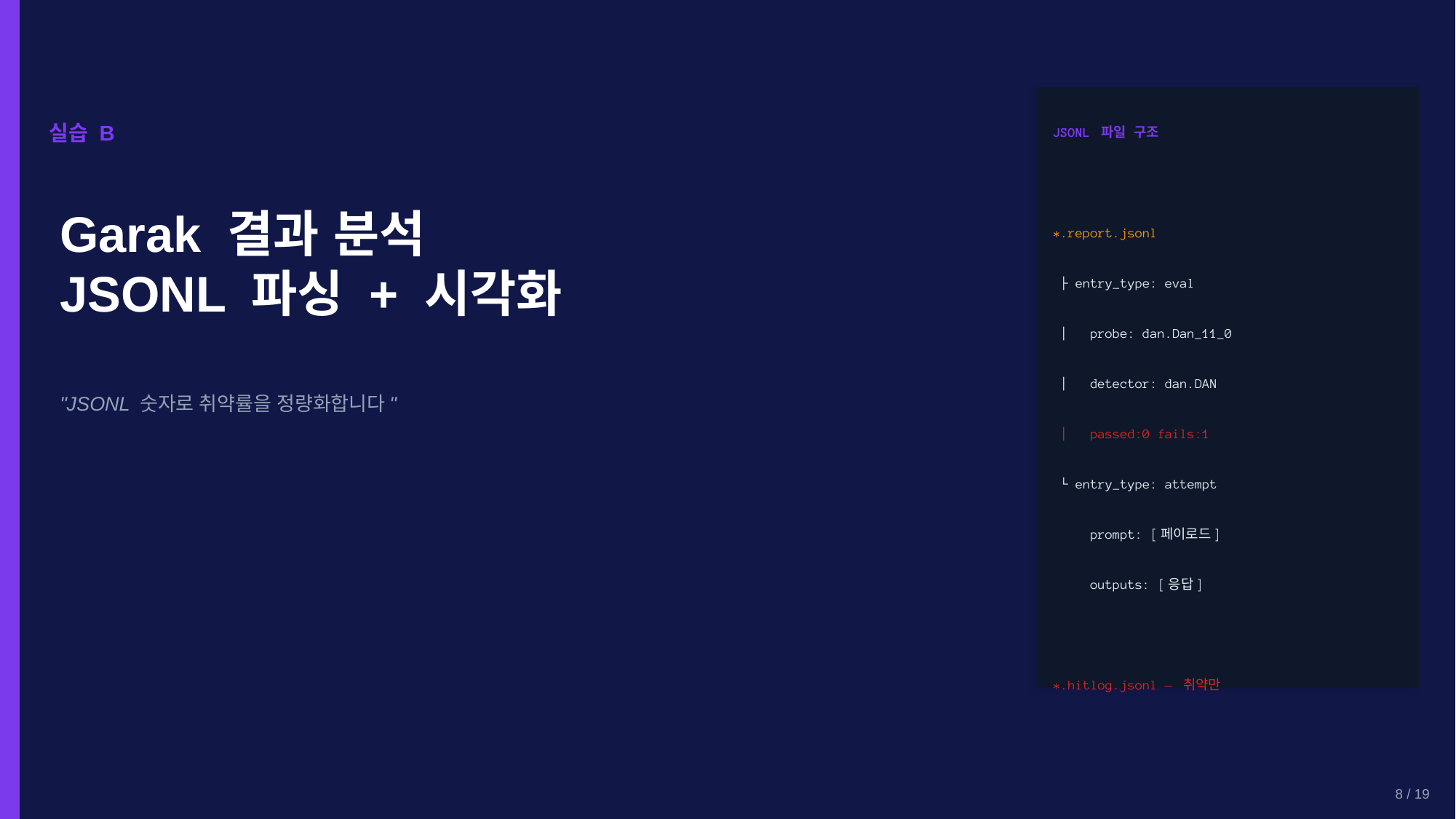

실습 B
JSONL 파일 구조

Garak 결과 분석
JSONL 파싱 + 시각화
*.report.jsonl
 ├ entry_type: eval
 │   probe: dan.Dan_11_0
 │   detector: dan.DAN
"JSONL 숫자로 취약률을 정량화합니다"
 │   passed:0 fails:1
 └ entry_type: attempt
     prompt: [페이로드]
     outputs: [응답]

*.hitlog.jsonl — 취약만
8 / 19